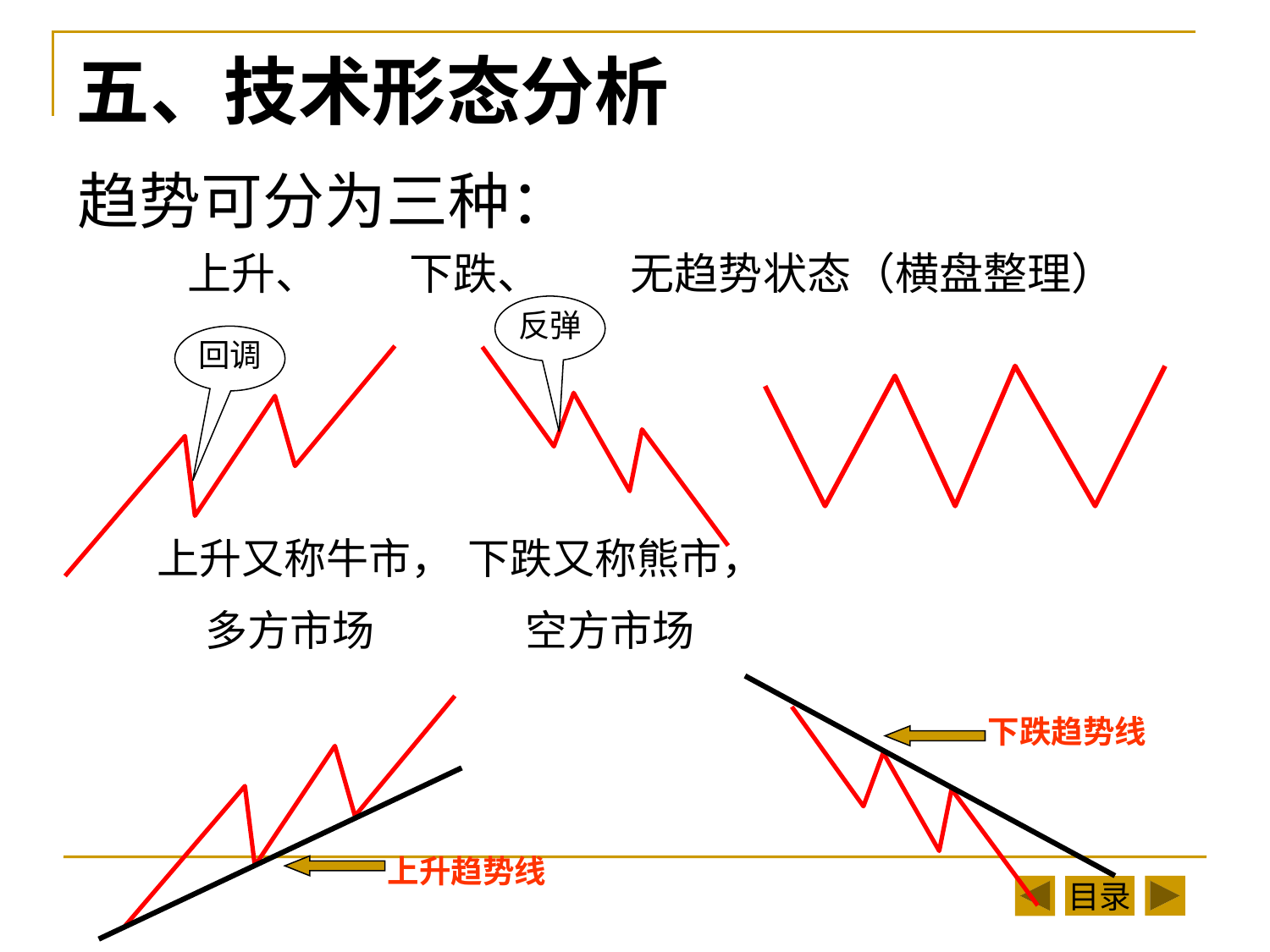

# 五、技术形态分析
趋势可分为三种：
          上升、         下跌、         无趋势状态（横盘整理）
反弹

回调

上升又称牛市，
    多方市场
下跌又称熊市，
     空方市场

下跌趋势线

上升趋势线